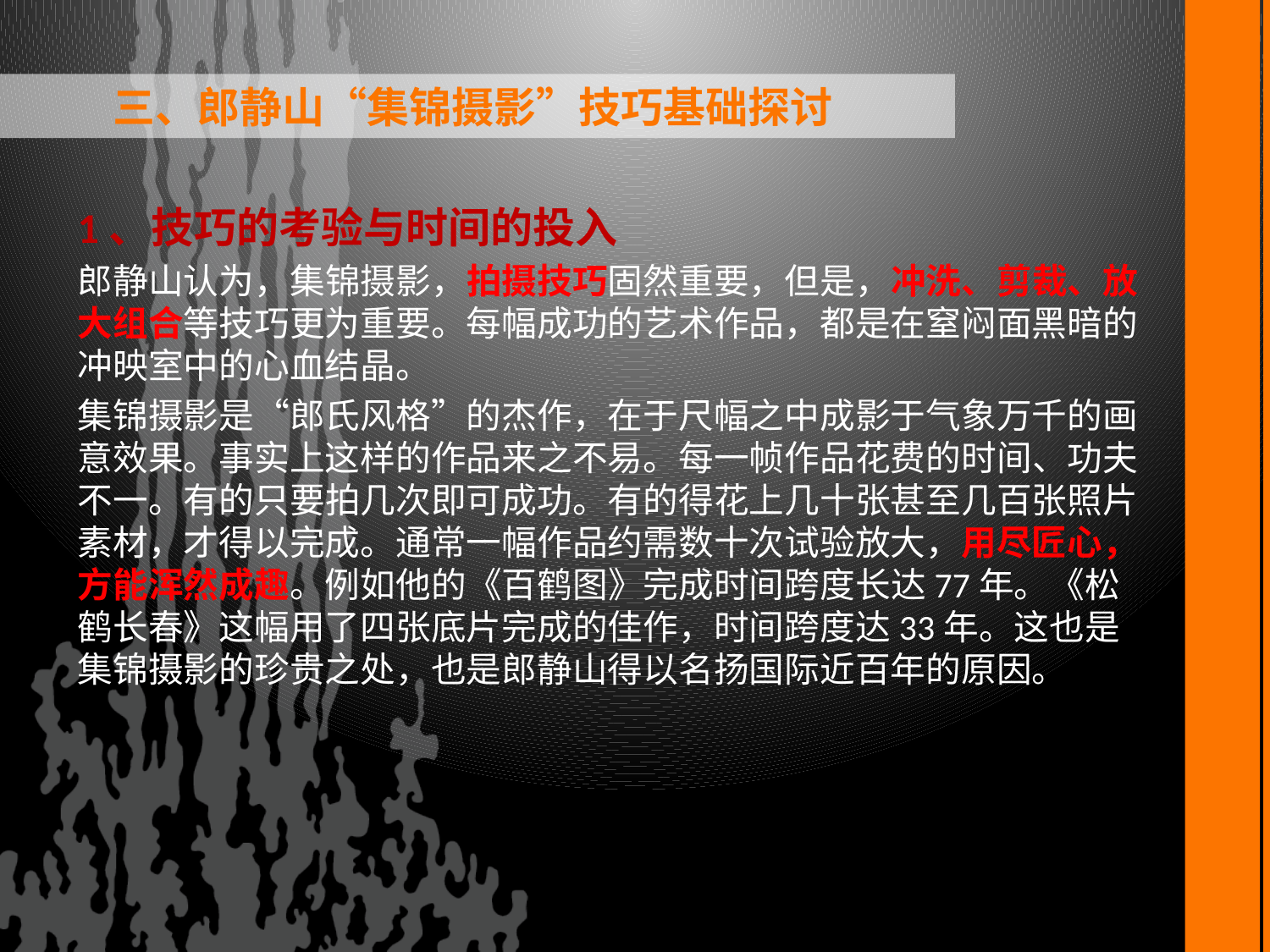

三、郎静山“集锦摄影”技巧基础探讨
1、技巧的考验与时间的投入
郎静山认为，集锦摄影，拍摄技巧固然重要，但是，冲洗、剪裁、放大组合等技巧更为重要。每幅成功的艺术作品，都是在窒闷面黑暗的冲映室中的心血结晶。
集锦摄影是“郎氏风格”的杰作，在于尺幅之中成影于气象万千的画意效果。事实上这样的作品来之不易。每一帧作品花费的时间、功夫不一。有的只要拍几次即可成功。有的得花上几十张甚至几百张照片素材，才得以完成。通常一幅作品约需数十次试验放大，用尽匠心，方能浑然成趣。例如他的《百鹤图》完成时间跨度长达77年。《松鹤长春》这幅用了四张底片完成的佳作，时间跨度达33年。这也是集锦摄影的珍贵之处，也是郎静山得以名扬国际近百年的原因。